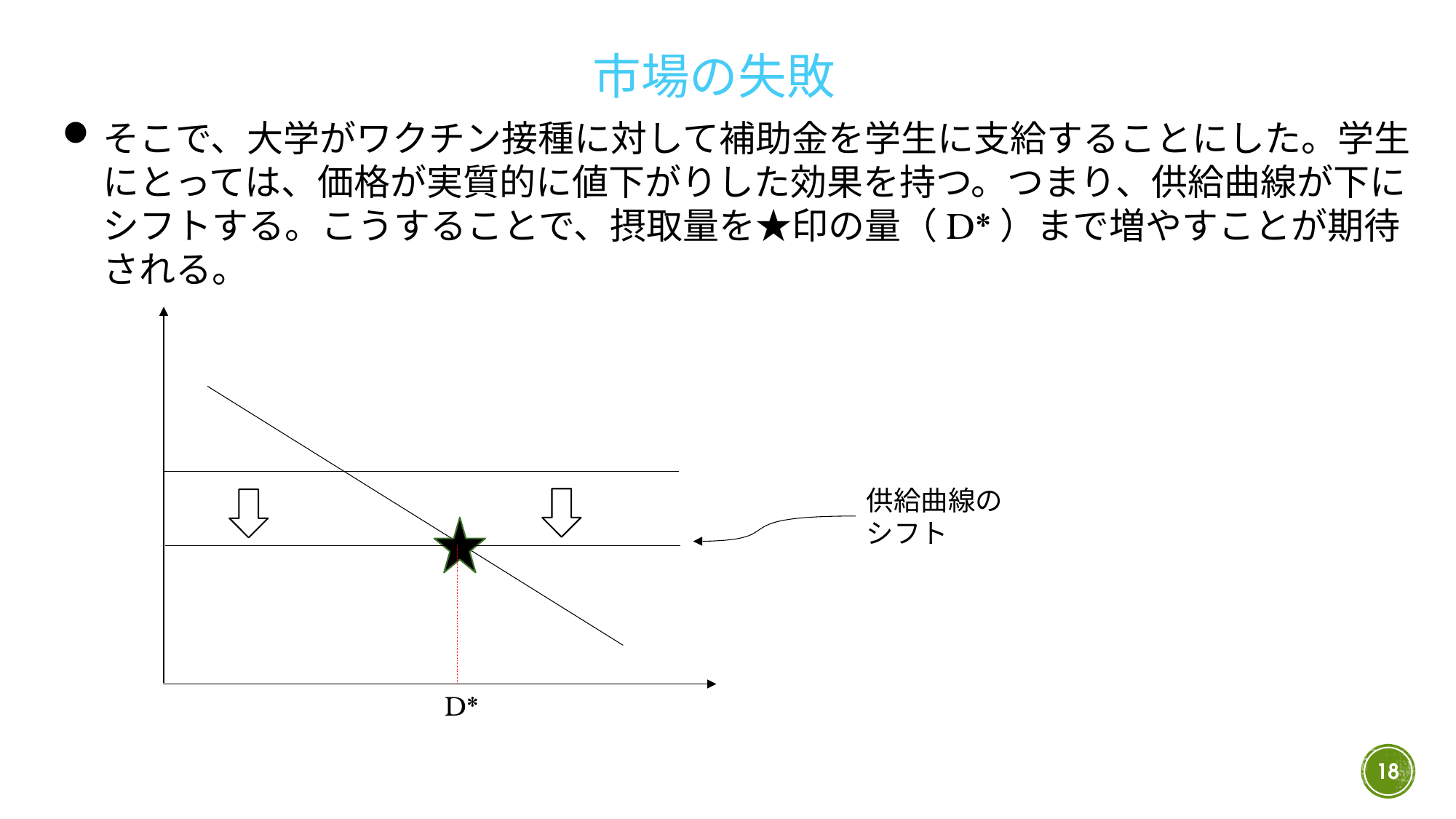

市場の失敗
そこで、大学がワクチン接種に対して補助金を学生に支給することにした。学生にとっては、価格が実質的に値下がりした効果を持つ。つまり、供給曲線が下にシフトする。こうすることで、摂取量を★印の量（D*）まで増やすことが期待される。
供給曲線のシフト

D*
18